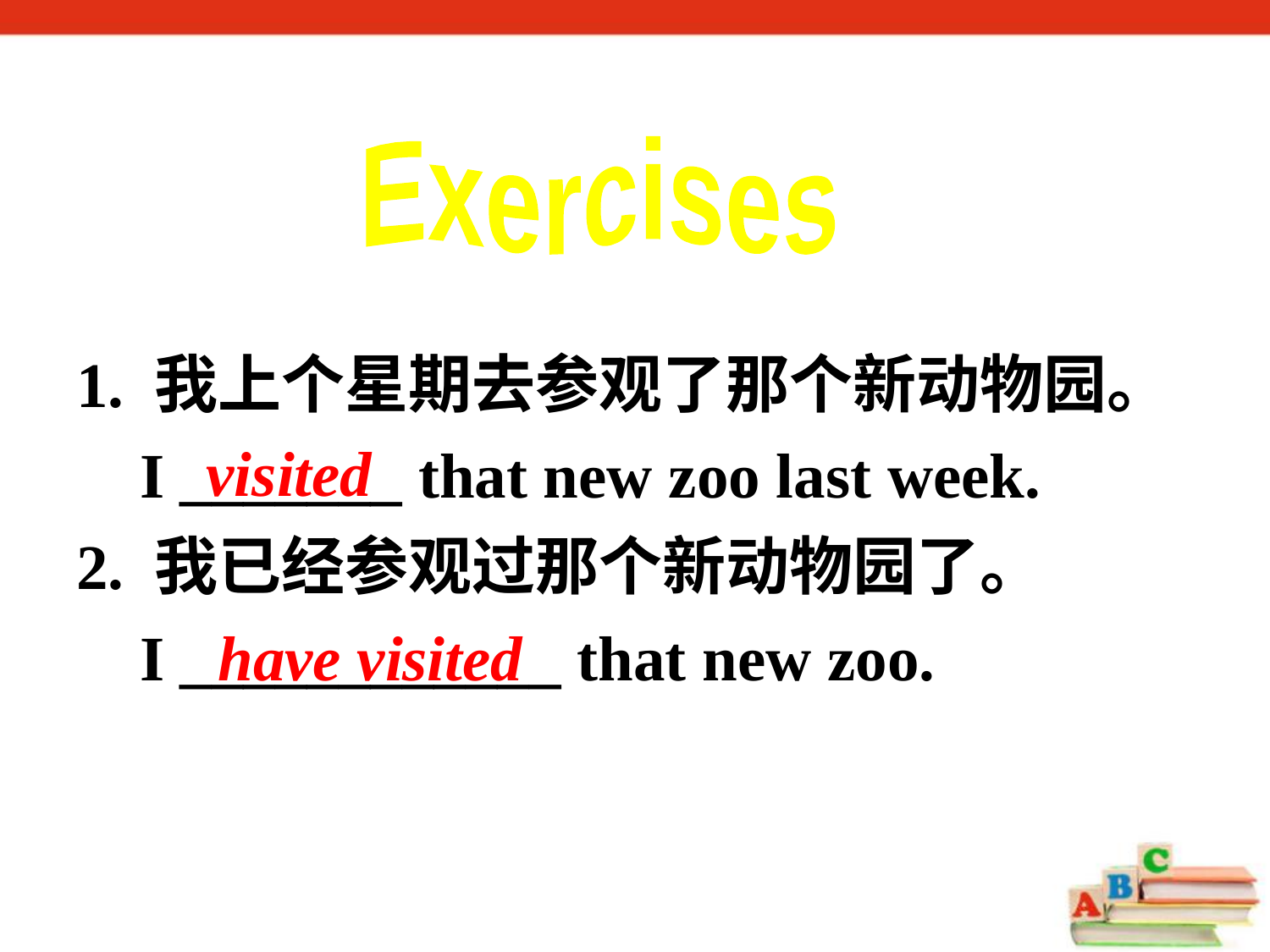

Exercises
1. 我上个星期去参观了那个新动物园。
    I _______ that new zoo last week.
2. 我已经参观过那个新动物园了。
    I ____________ that new zoo.
visited
have visited